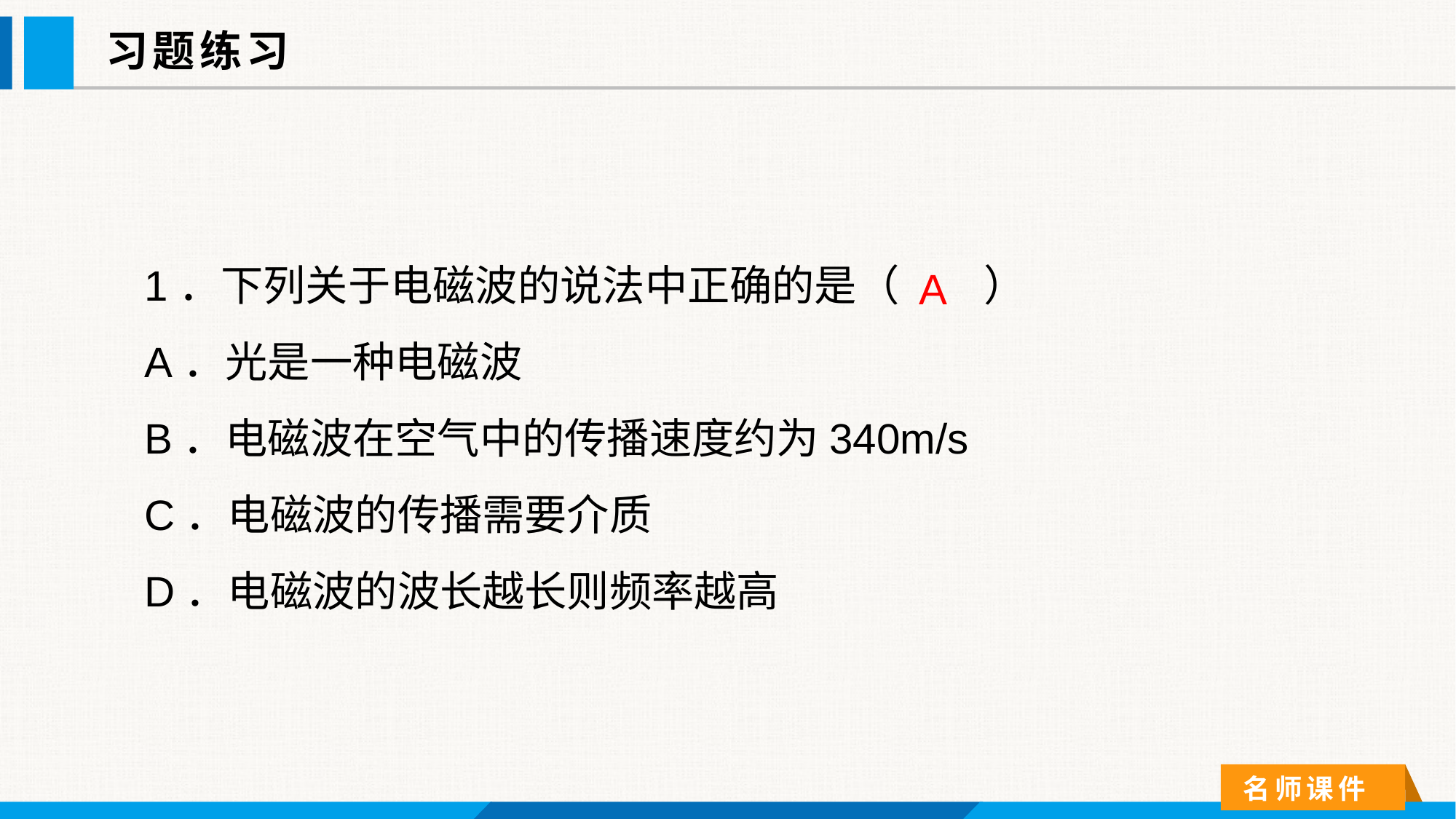

习题练习
1．下列关于电磁波的说法中正确的是（　　）
A．光是一种电磁波
B．电磁波在空气中的传播速度约为340m/s
C．电磁波的传播需要介质
D．电磁波的波长越长则频率越高
A